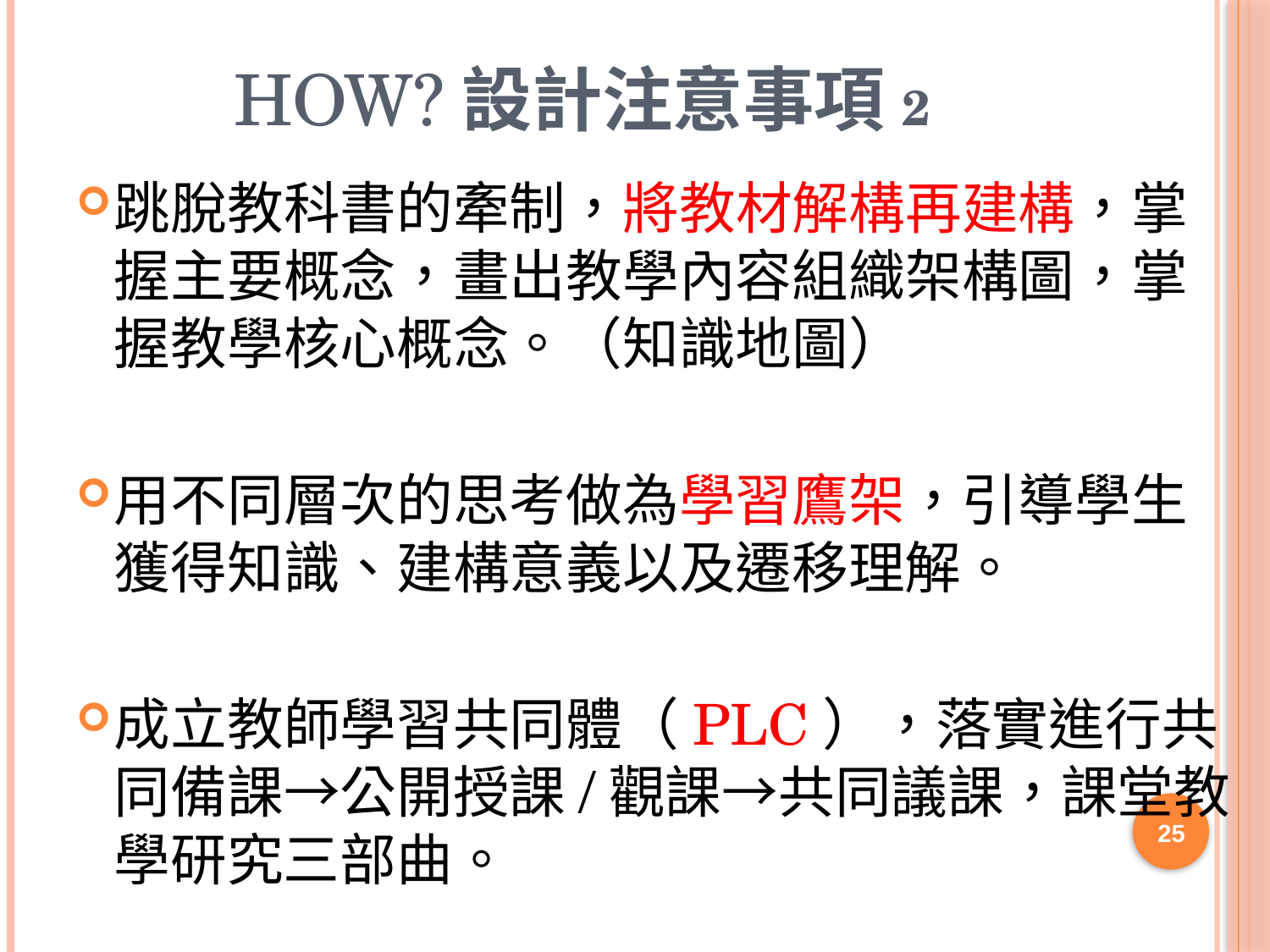

# HOW?設計注意事項2
跳脫教科書的牽制，將教材解構再建構，掌握主要概念，畫出教學內容組織架構圖，掌握教學核心概念。（知識地圖）

用不同層次的思考做為學習鷹架，引導學生獲得知識、建構意義以及遷移理解。

成立教師學習共同體（PLC），落實進行共同備課→公開授課/觀課→共同議課，課堂教學研究三部曲。

25